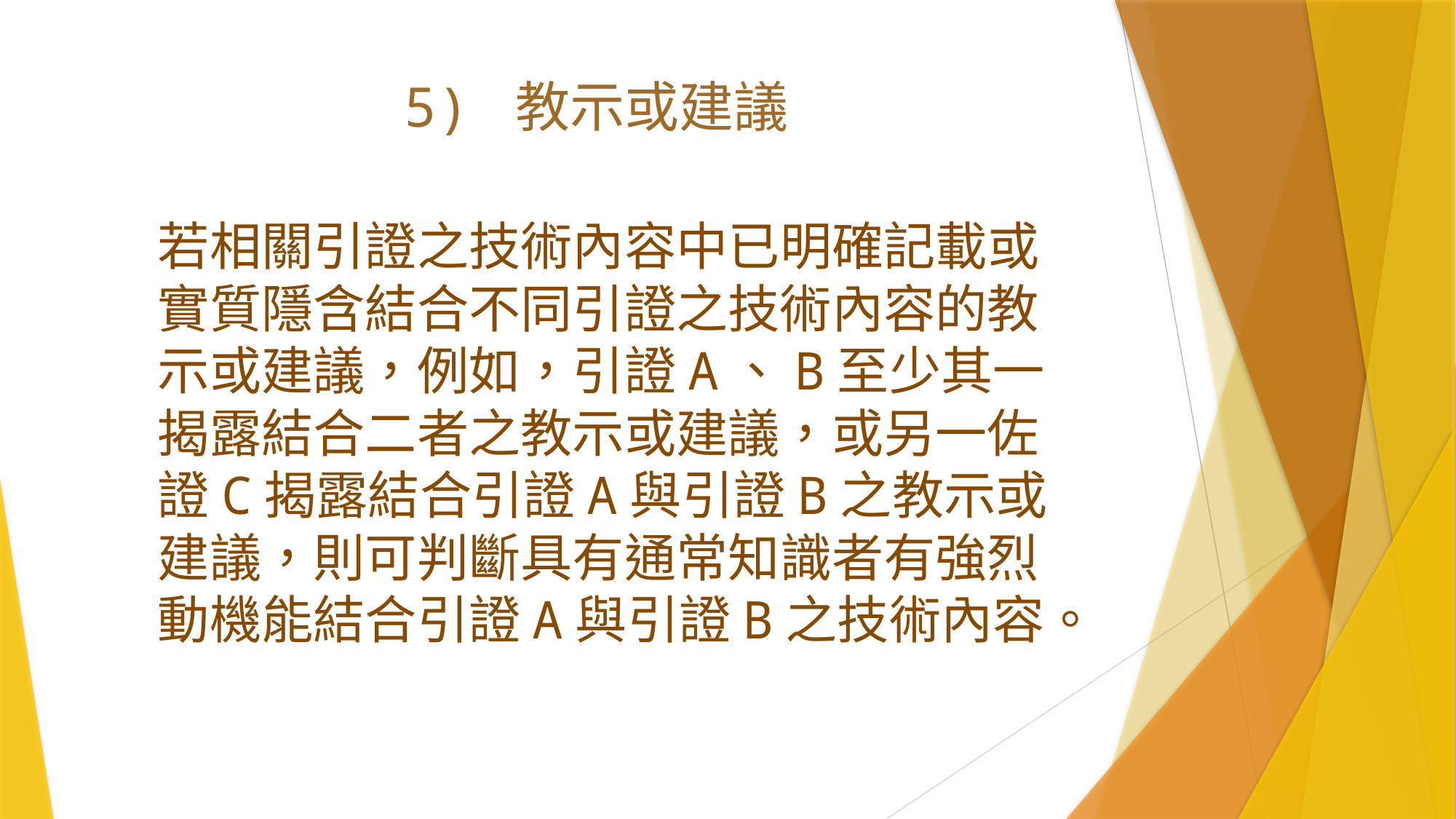

# 5) 教示或建議
若相關引證之技術內容中已明確記載或實質隱含結合不同引證之技術內容的教示或建議，例如，引證A、B至少其一揭露結合二者之教示或建議，或另一佐證C揭露結合引證A與引證B之教示或建議，則可判斷具有通常知識者有強烈動機能結合引證A與引證B之技術內容。